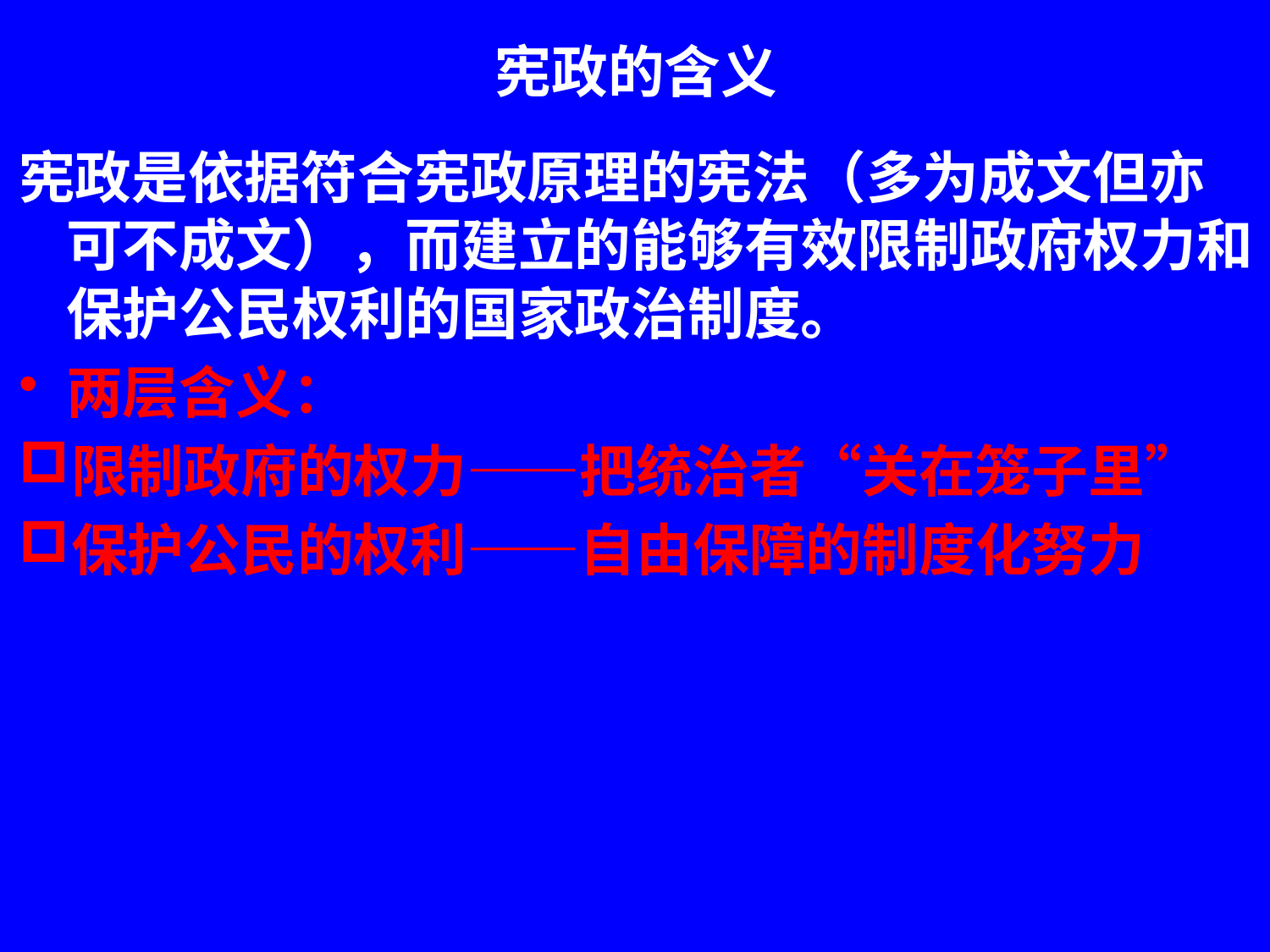

# 宪政的含义
宪政是依据符合宪政原理的宪法（多为成文但亦可不成文），而建立的能够有效限制政府权力和保护公民权利的国家政治制度。
两层含义：
限制政府的权力——把统治者“关在笼子里”
保护公民的权利——自由保障的制度化努力